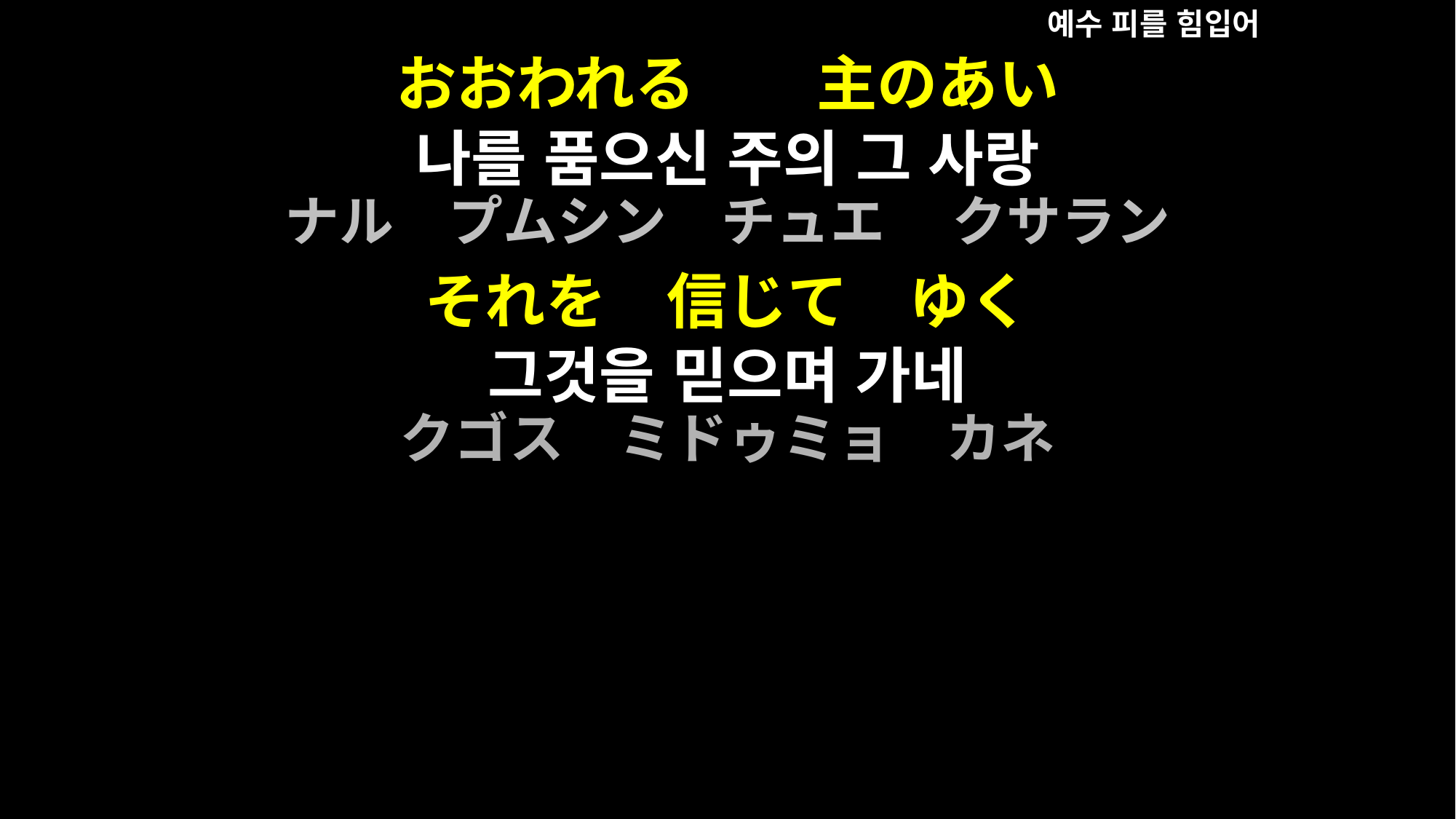

예수 피를 힘입어
おおわれる　　主のあい
나를 품으신 주의 그 사랑
ナル　プムシン　チュエ 　クサラン
それを　信じて　ゆく
그것을 믿으며 가네
クゴス　ミドゥミョ　カネ